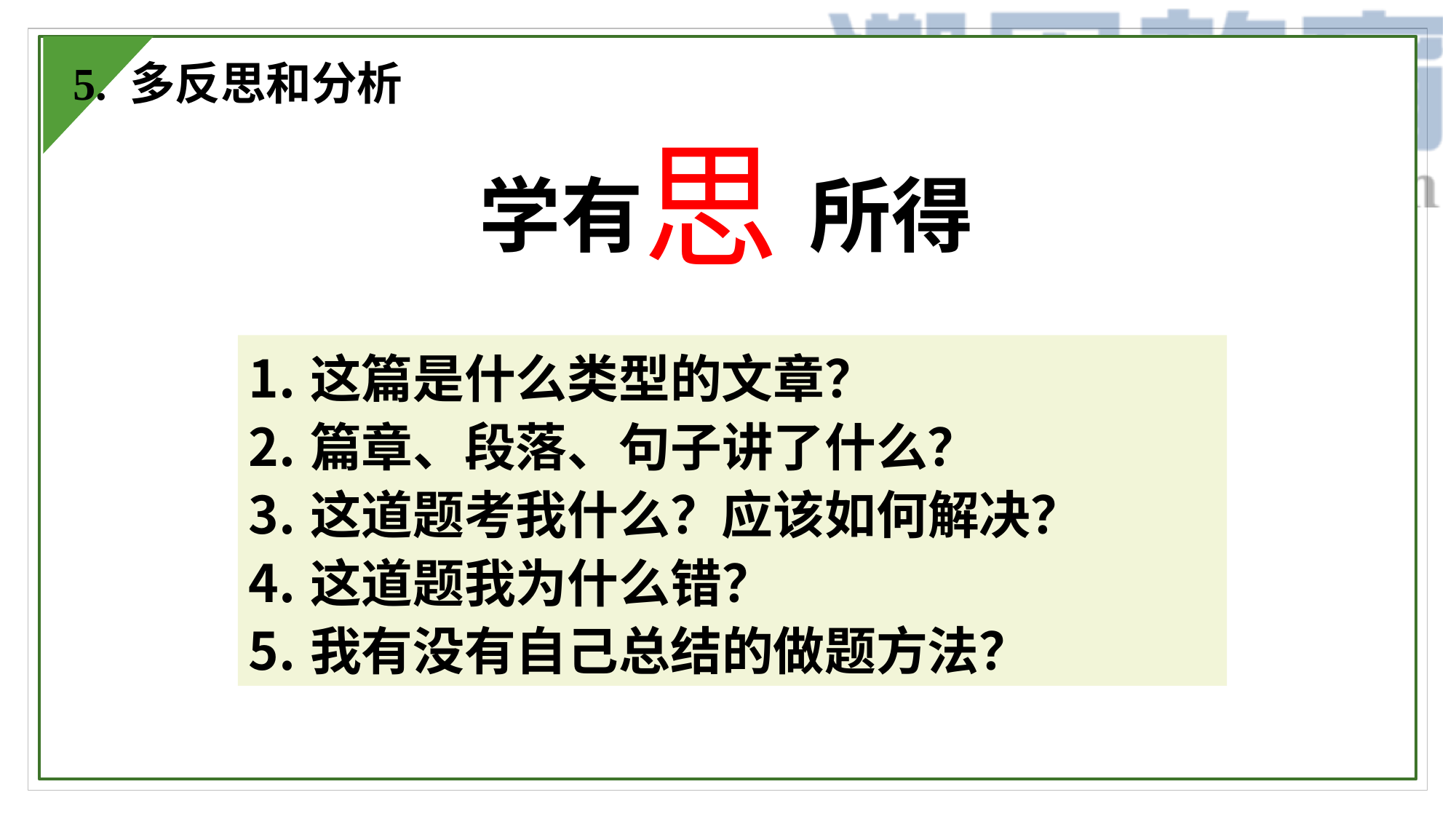

5. 多反思和分析
思
学有         所得
这篇是什么类型的文章？
篇章、段落、句子讲了什么？
这道题考我什么？应该如何解决？
这道题我为什么错？
我有没有自己总结的做题方法？